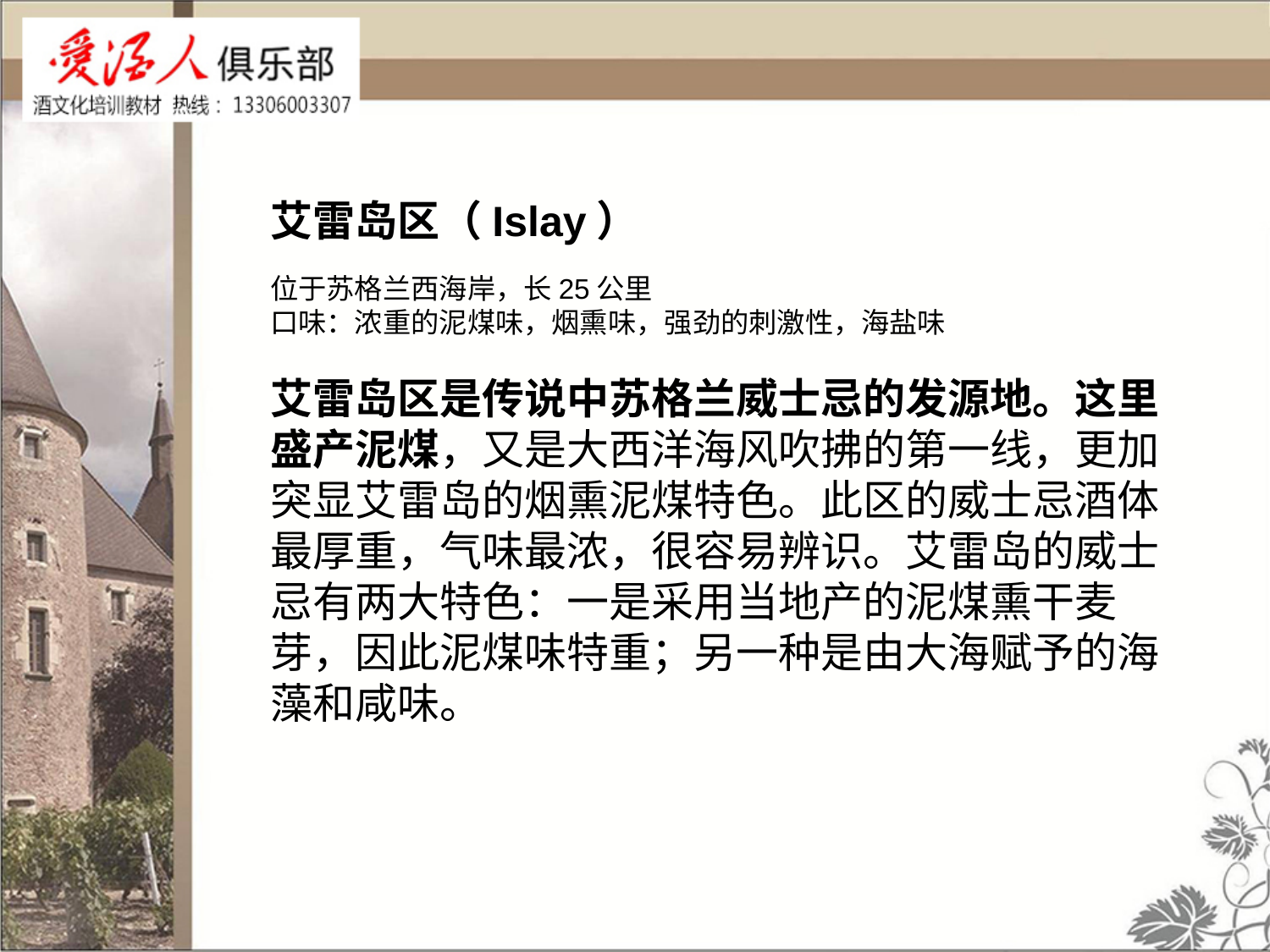

艾雷岛区（Islay）

位于苏格兰西海岸，长25公里
口味：浓重的泥煤味，烟熏味，强劲的刺激性，海盐味

艾雷岛区是传说中苏格兰威士忌的发源地。这里盛产泥煤，又是大西洋海风吹拂的第一线，更加突显艾雷岛的烟熏泥煤特色。此区的威士忌酒体最厚重，气味最浓，很容易辨识。艾雷岛的威士忌有两大特色：一是采用当地产的泥煤熏干麦芽，因此泥煤味特重；另一种是由大海赋予的海藻和咸味。